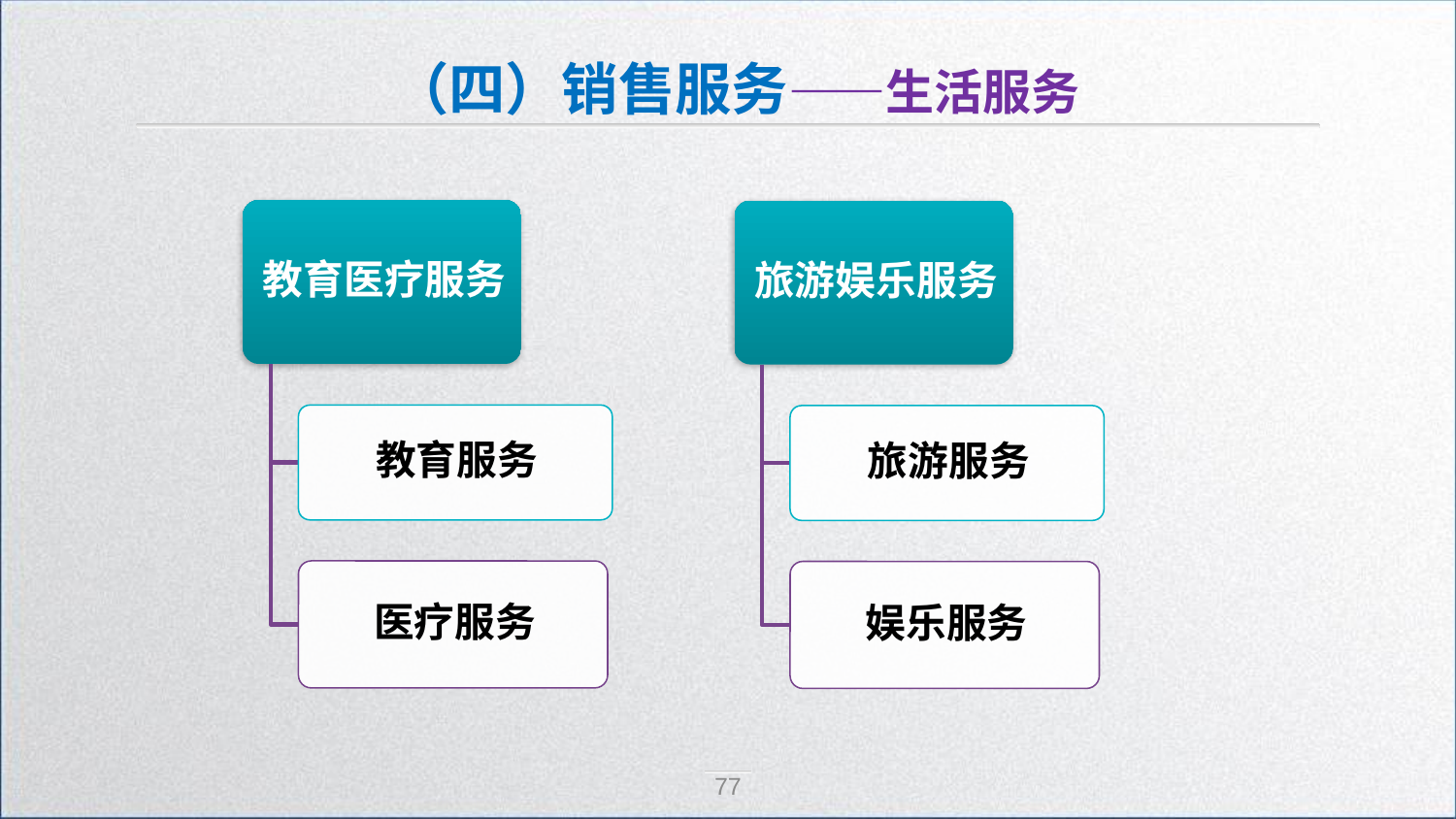

（四）销售服务——生活服务
教育医疗服务
教育服务
医疗服务
旅游娱乐服务
旅游服务
娱乐服务
77